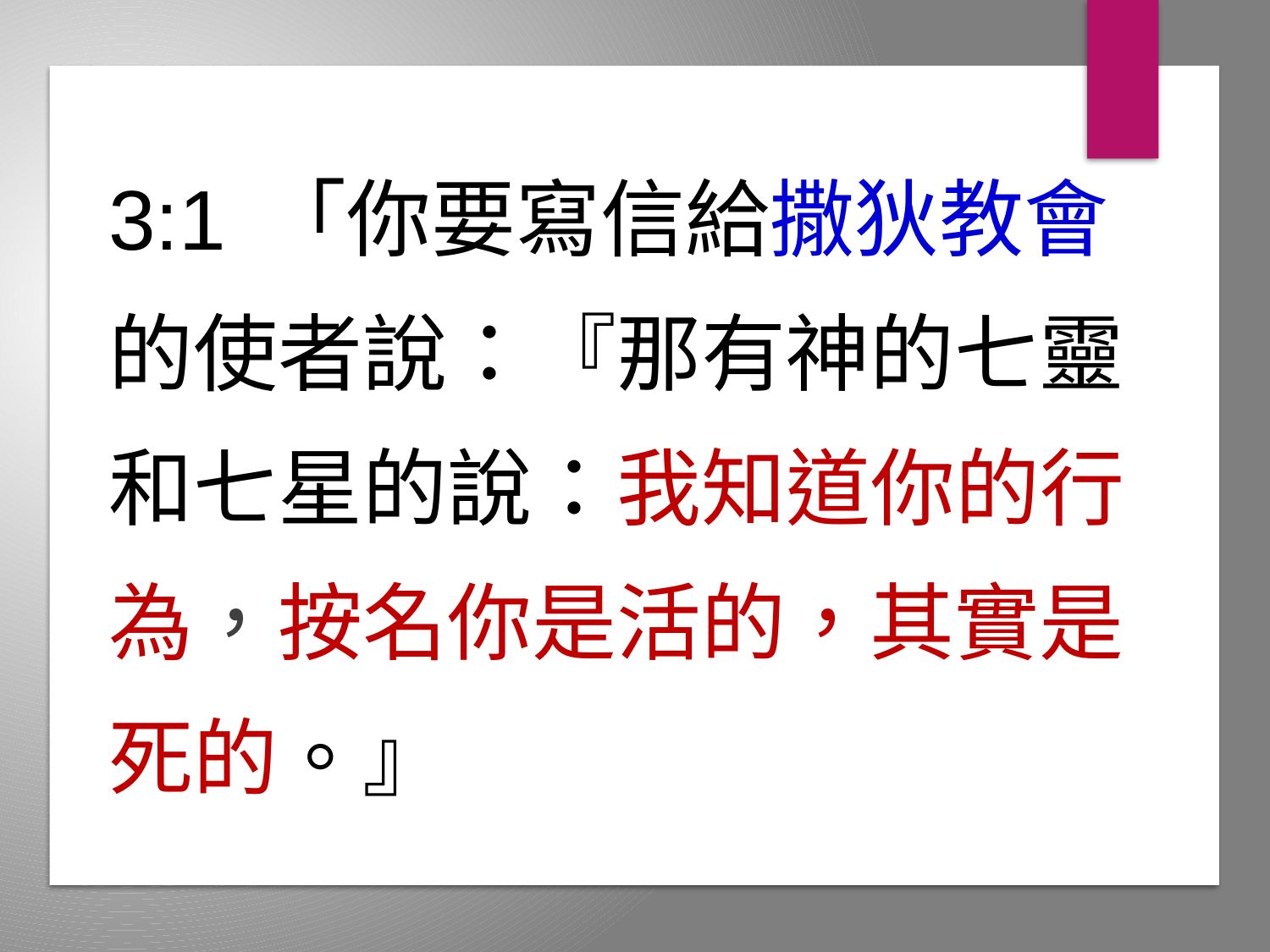

3:1 「你要寫信給撒狄教會的使者說：『那有神的七靈和七星的說：我知道你的行為，按名你是活的，其實是死的。』